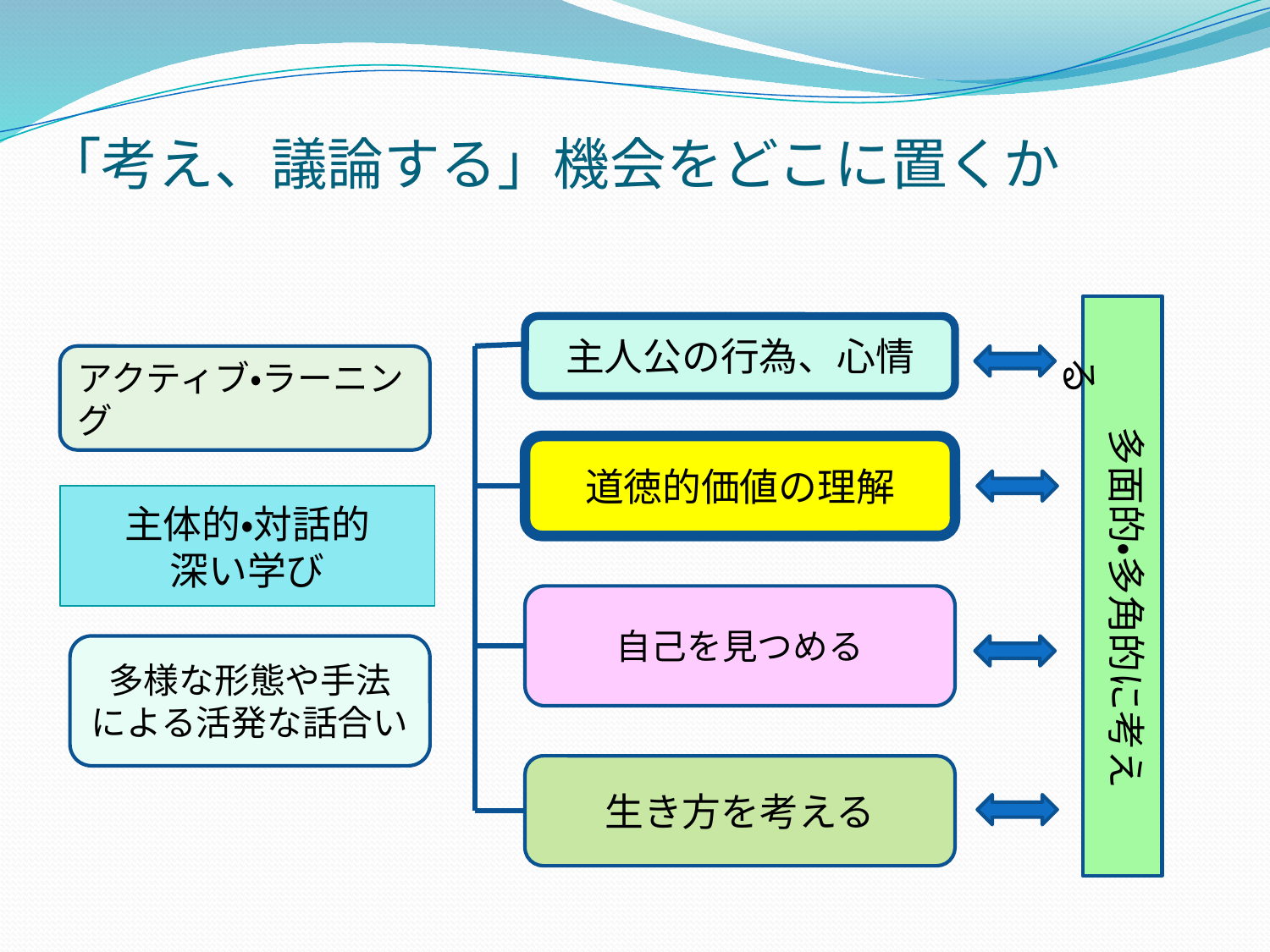

# 「考え、議論する」機会をどこに置くか

主人公の行為、心情
　　多面的・多角的に考える
アクティブ・ラーニング

道徳的価値の理解

主体的・対話的
深い学び
自己を見つめる
多様な形態や手法
による活発な話合い

生き方を考える